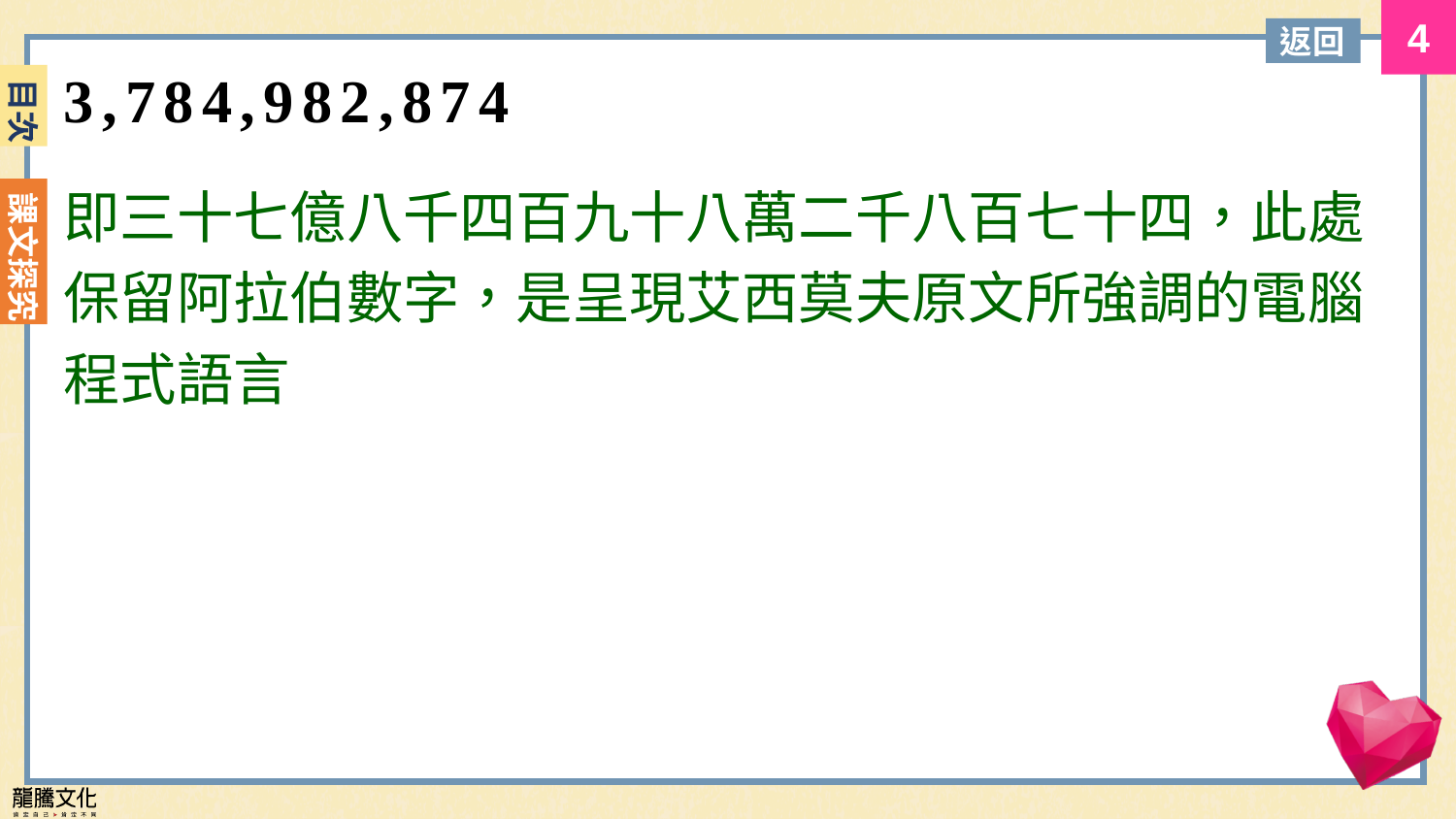

返回
3,784,982,874
即三十七億八千四百九十八萬二千八百七十四，此處保留阿拉伯數字，是呈現艾西莫夫原文所強調的電腦程式語言